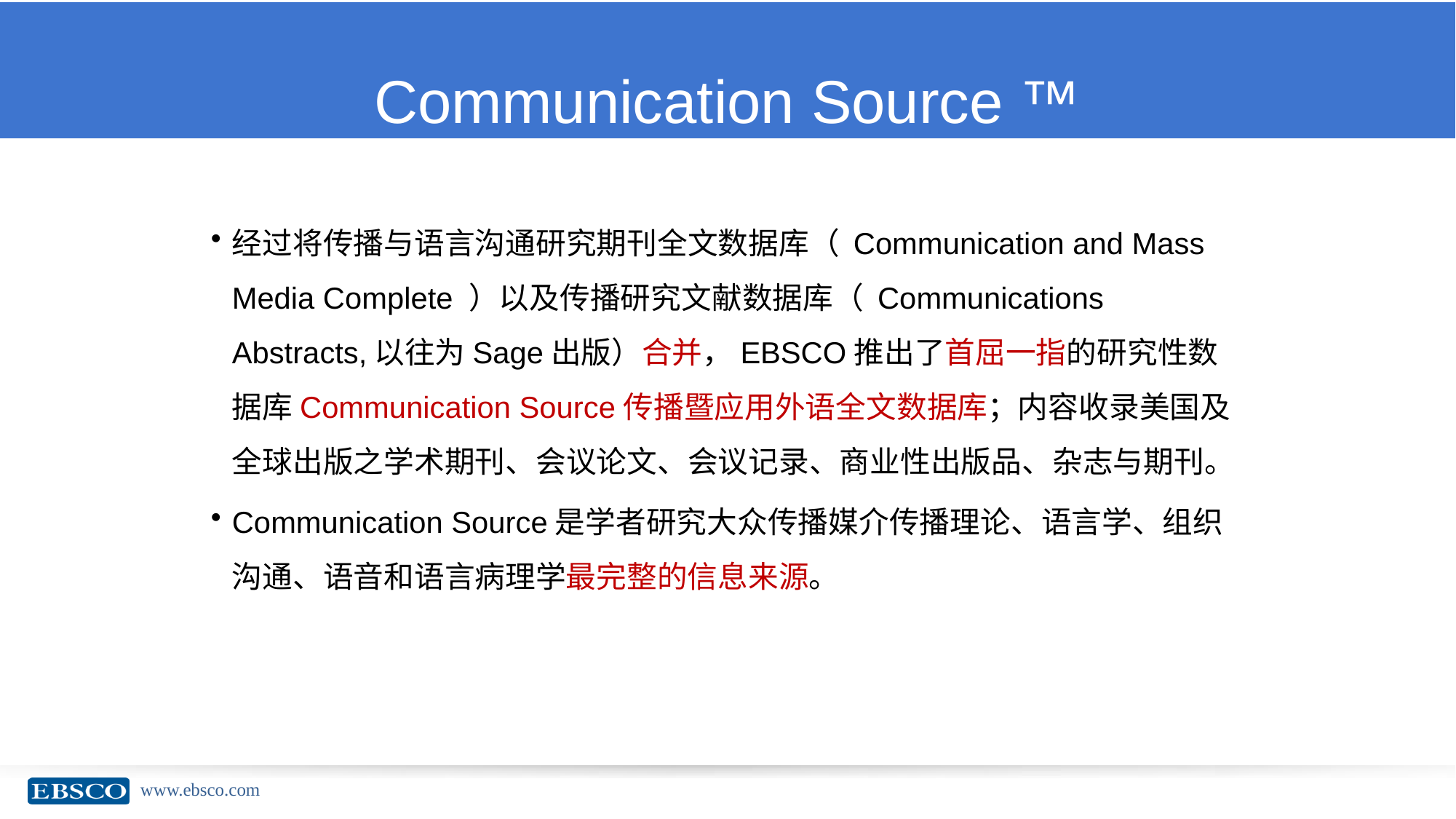

Communication Source ™
经过将传播与语言沟通研究期刊全文数据库（ Communication and Mass Media Complete ）以及传播研究文献数据库（ Communications Abstracts,以往为Sage出版）合并，EBSCO推出了首屈一指的研究性数据库Communication Source传播暨应用外语全文数据库；内容收录美国及全球出版之学术期刊、会议论文、会议记录、商业性出版品、杂志与期刊。
Communication Source是学者研究大众传播媒介传播理论、语言学、组织沟通、语音和语言病理学最完整的信息来源。